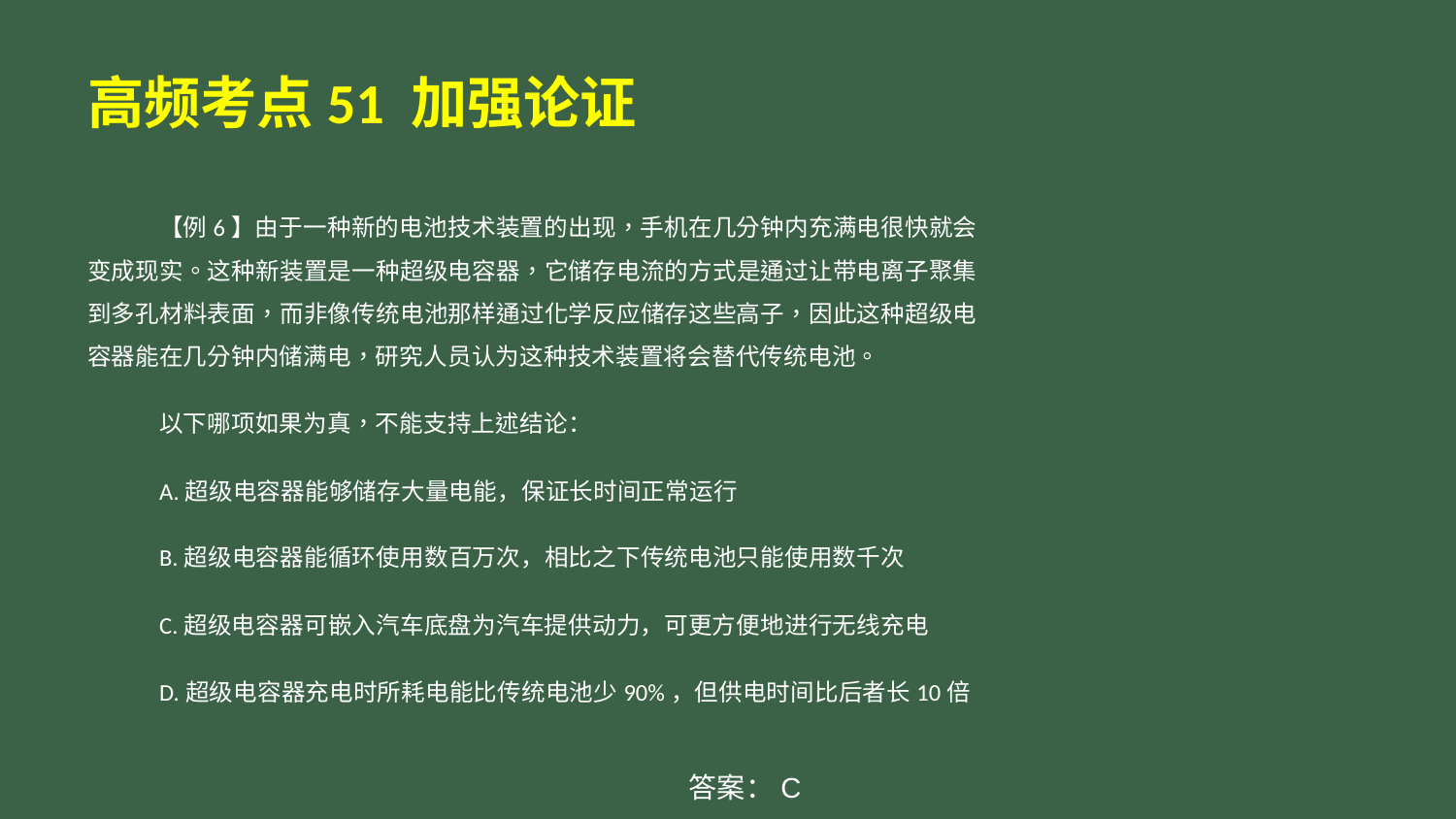

# 高频考点51 加强论证
【例6】由于一种新的电池技术装置的出现，手机在几分钟内充满电很快就会变成现实。这种新装置是一种超级电容器，它储存电流的方式是通过让带电离子聚集到多孔材料表面，而非像传统电池那样通过化学反应储存这些高子，因此这种超级电容器能在几分钟内储满电，研究人员认为这种技术装置将会替代传统电池。
以下哪项如果为真，不能支持上述结论：
A.超级电容器能够储存大量电能，保证长时间正常运行
B.超级电容器能循环使用数百万次，相比之下传统电池只能使用数千次
C.超级电容器可嵌入汽车底盘为汽车提供动力，可更方便地进行无线充电
D.超级电容器充电时所耗电能比传统电池少90%，但供电时间比后者长10倍

答案：C